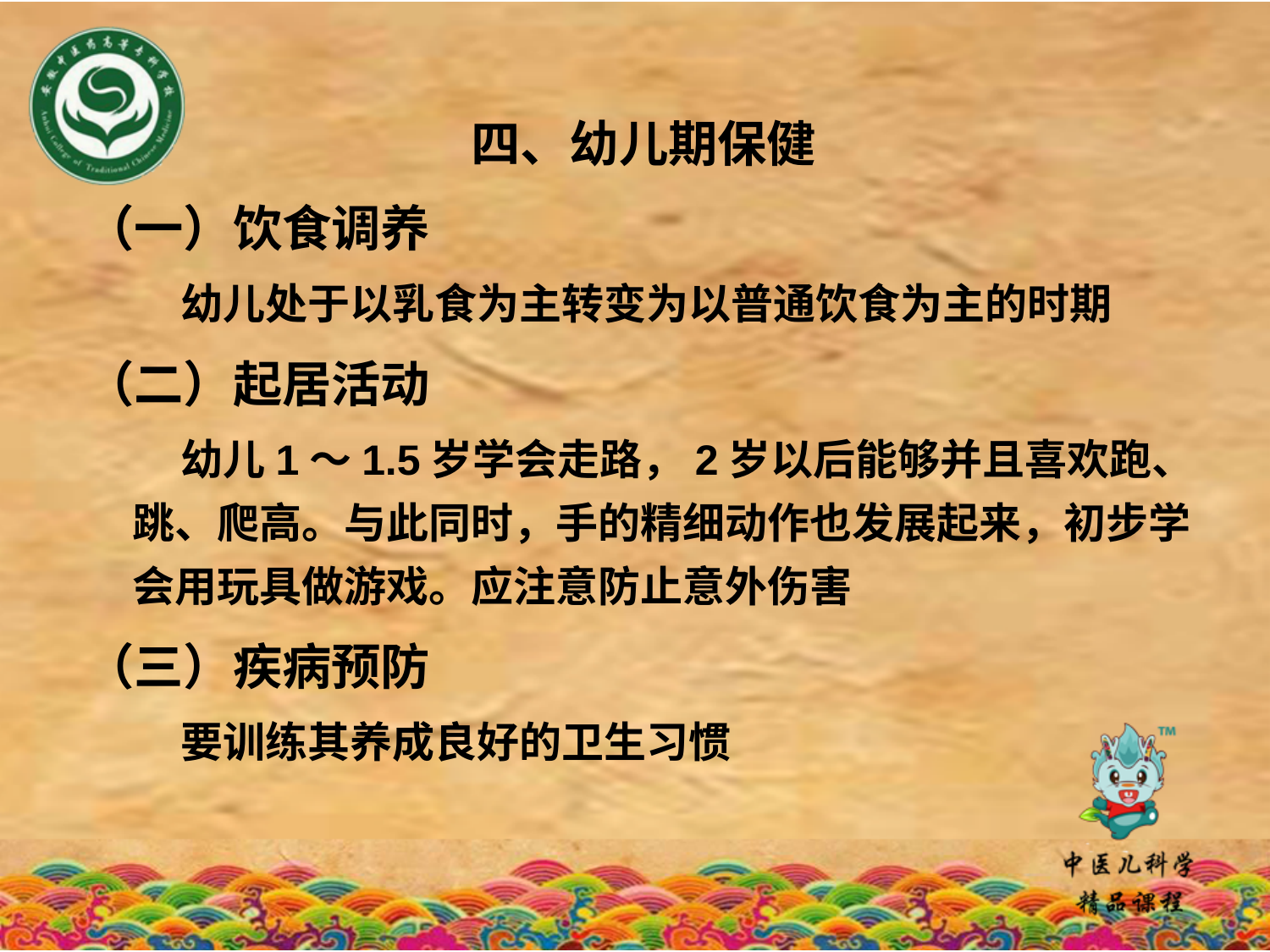

四、幼儿期保健
（一）饮食调养
         幼儿处于以乳食为主转变为以普通饮食为主的时期
（二）起居活动
         幼儿1～1.5岁学会走路，2岁以后能够并且喜欢跑、跳、爬高。与此同时，手的精细动作也发展起来，初步学会用玩具做游戏。应注意防止意外伤害
（三）疾病预防
         要训练其养成良好的卫生习惯